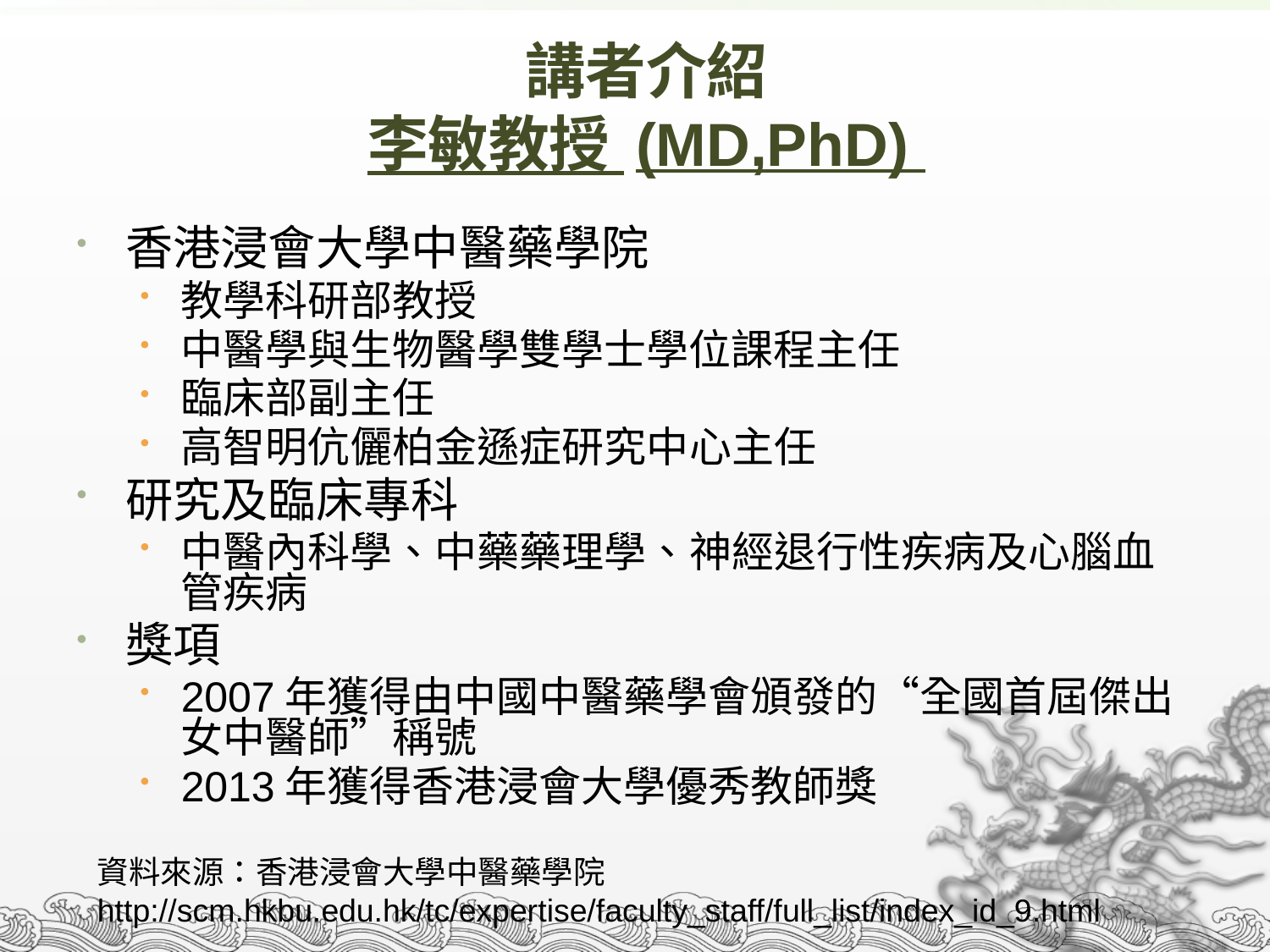

# 講者介紹 李敏教授 (MD,PhD)

香港浸會大學中醫藥學院
教學科研部教授
中醫學與生物醫學雙學士學位課程主任
臨床部副主任
高智明伉儷柏金遜症研究中心主任
研究及臨床專科
中醫內科學、中藥藥理學、神經退行性疾病及心腦血管疾病
獎項
2007年獲得由中國中醫藥學會頒發的“全國首屆傑出女中醫師”稱號
2013年獲得香港浸會大學優秀教師獎
資料來源：香港浸會大學中醫藥學院
http://scm.hkbu.edu.hk/tc/expertise/faculty_staff/full_list/index_id_9.html